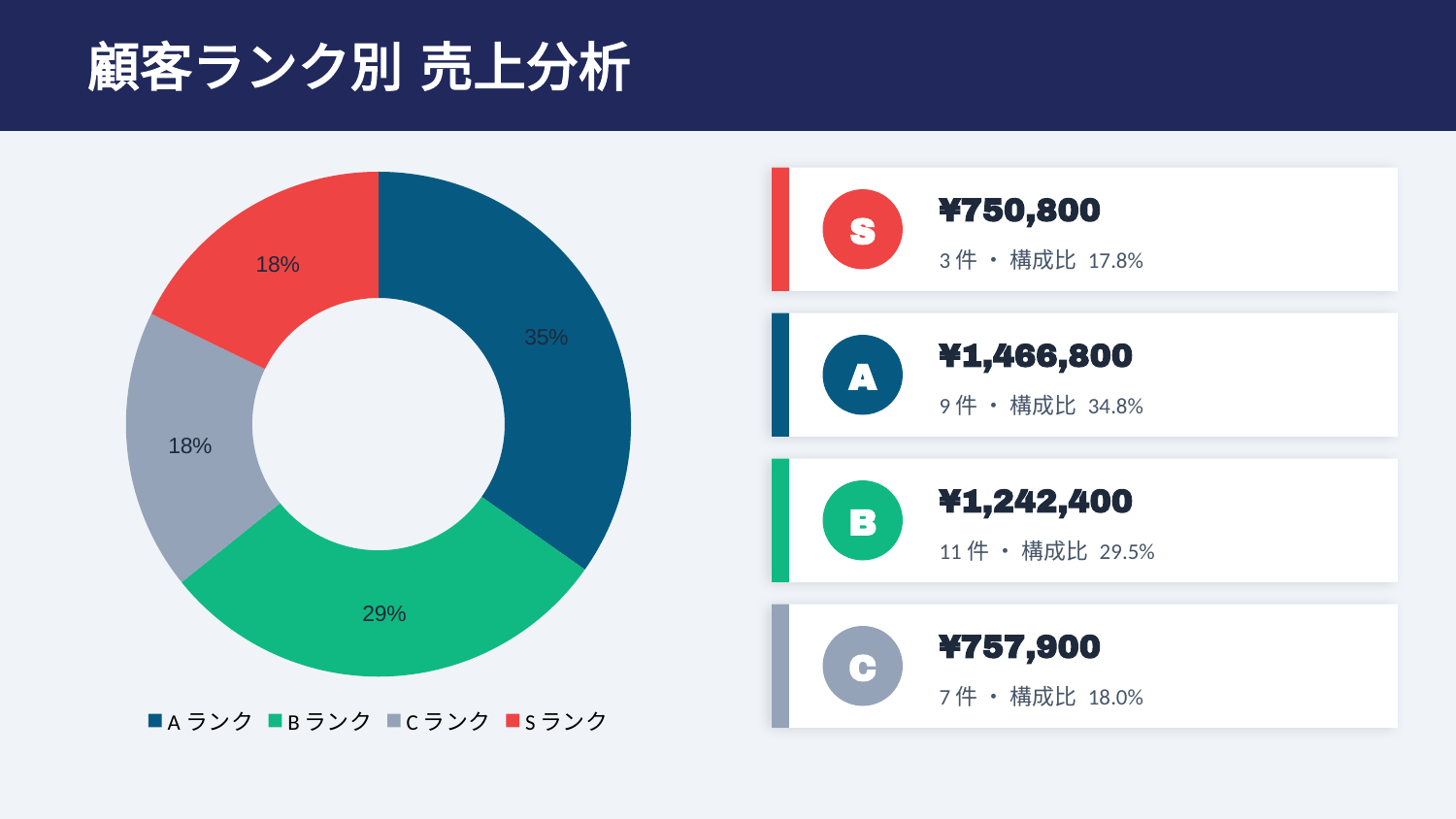

顧客ランク別 売上分析

### Chart

| Category | ランク別売上 |
|---|---|
| Aランク | 1466800.0 |
| Bランク | 1242400.0 |
| Cランク | 757900.0 |
| Sランク | 750800.0 |

¥750,800

S
3件 ・ 構成比 17.8%

¥1,466,800

A
9件 ・ 構成比 34.8%

¥1,242,400

B
11件 ・ 構成比 29.5%

¥757,900

C
7件 ・ 構成比 18.0%